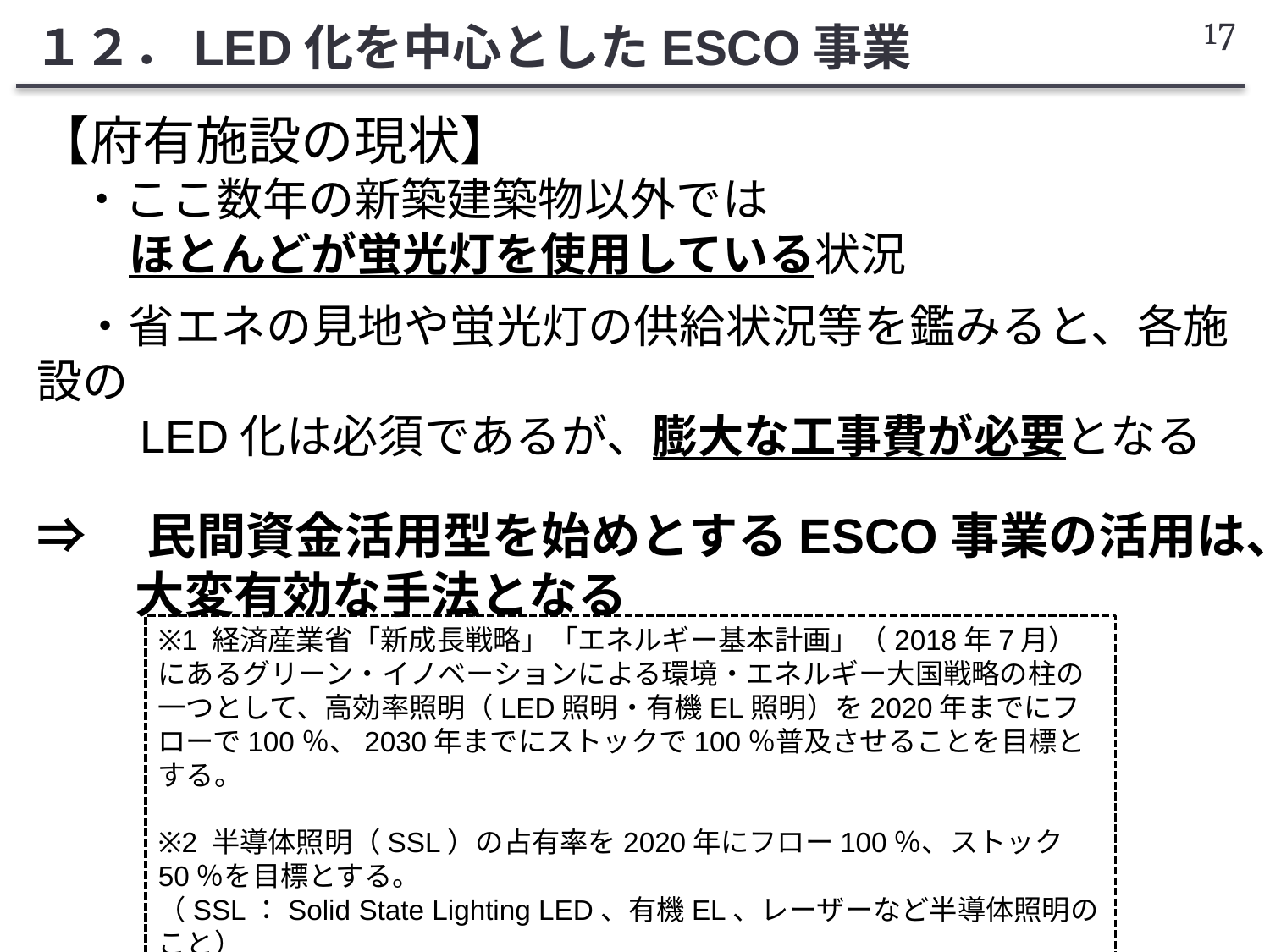

17
１２．LED化を中心としたESCO事業
【府有施設の現状】
　・ここ数年の新築建築物以外では
　　ほとんどが蛍光灯を使用している状況

　・省エネの見地や蛍光灯の供給状況等を鑑みると、各施設の
　　LED化は必須であるが、膨大な工事費が必要となる

⇒　民間資金活用型を始めとするESCO事業の活用は、
　　大変有効な手法となる
※1 経済産業省「新成長戦略」「エネルギー基本計画」（2018年7月）にあるグリーン・イノベーションによる環境・エネルギー大国戦略の柱の一つとして、高効率照明（LED照明・有機EL照明）を2020年までにフローで100％、2030年までにストックで100％普及させることを目標とする。

※2 半導体照明（SSL）の占有率を2020年にフロー100％、ストック50％を目標とする。
（SSL：Solid State Lighting LED、有機EL、レーザーなど半導体照明のこと）